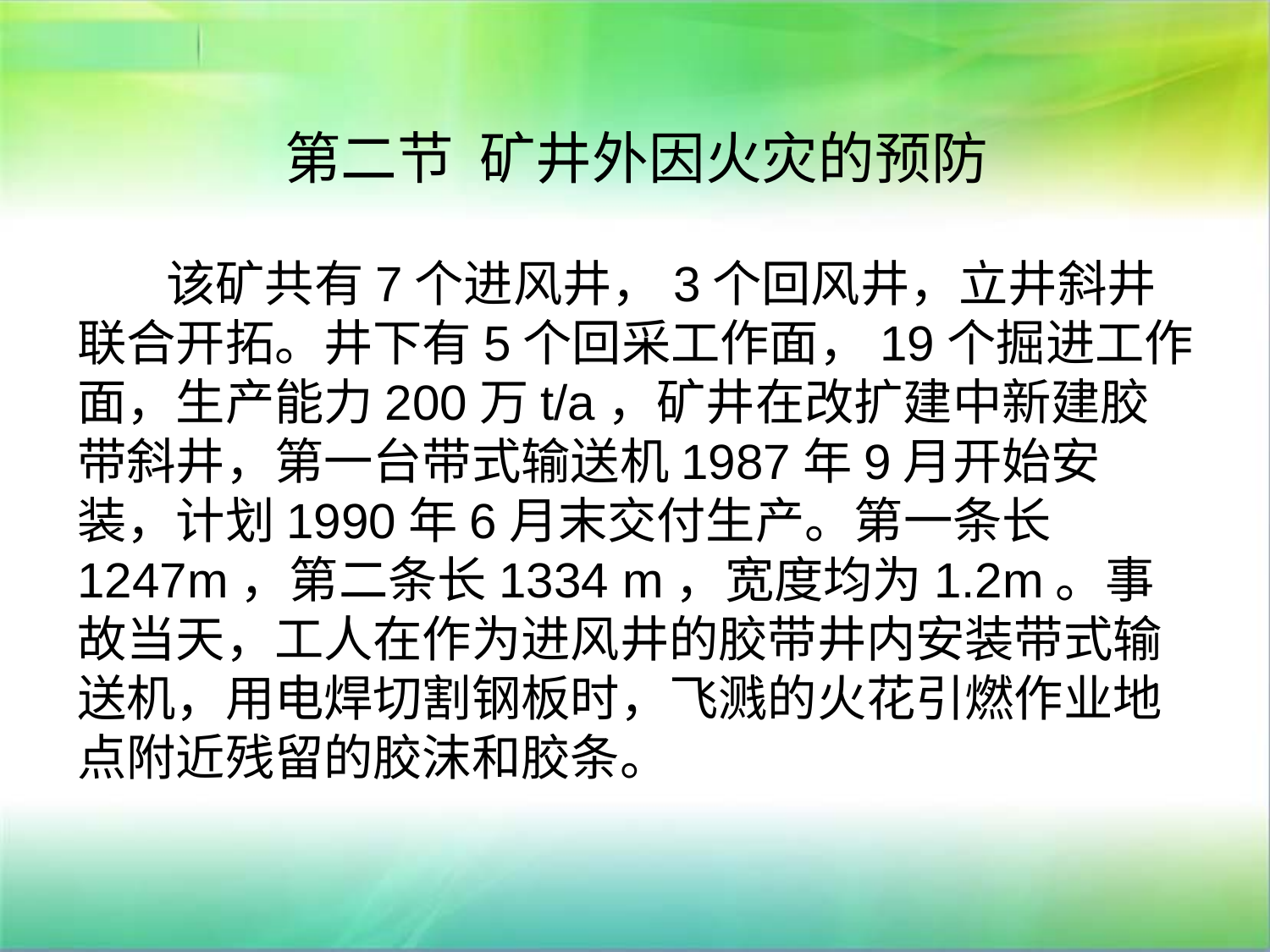

# 第二节  矿井外因火灾的预防
       该矿共有7个进风井，3个回风井，立井斜井联合开拓。井下有5个回采工作面，19个掘进工作面，生产能力200万t/a，矿井在改扩建中新建胶带斜井，第一台带式输送机1987年9月开始安装，计划1990年6月末交付生产。第一条长1247m，第二条长1334 m，宽度均为1.2m。事故当天，工人在作为进风井的胶带井内安装带式输送机，用电焊切割钢板时，飞溅的火花引燃作业地点附近残留的胶沫和胶条。